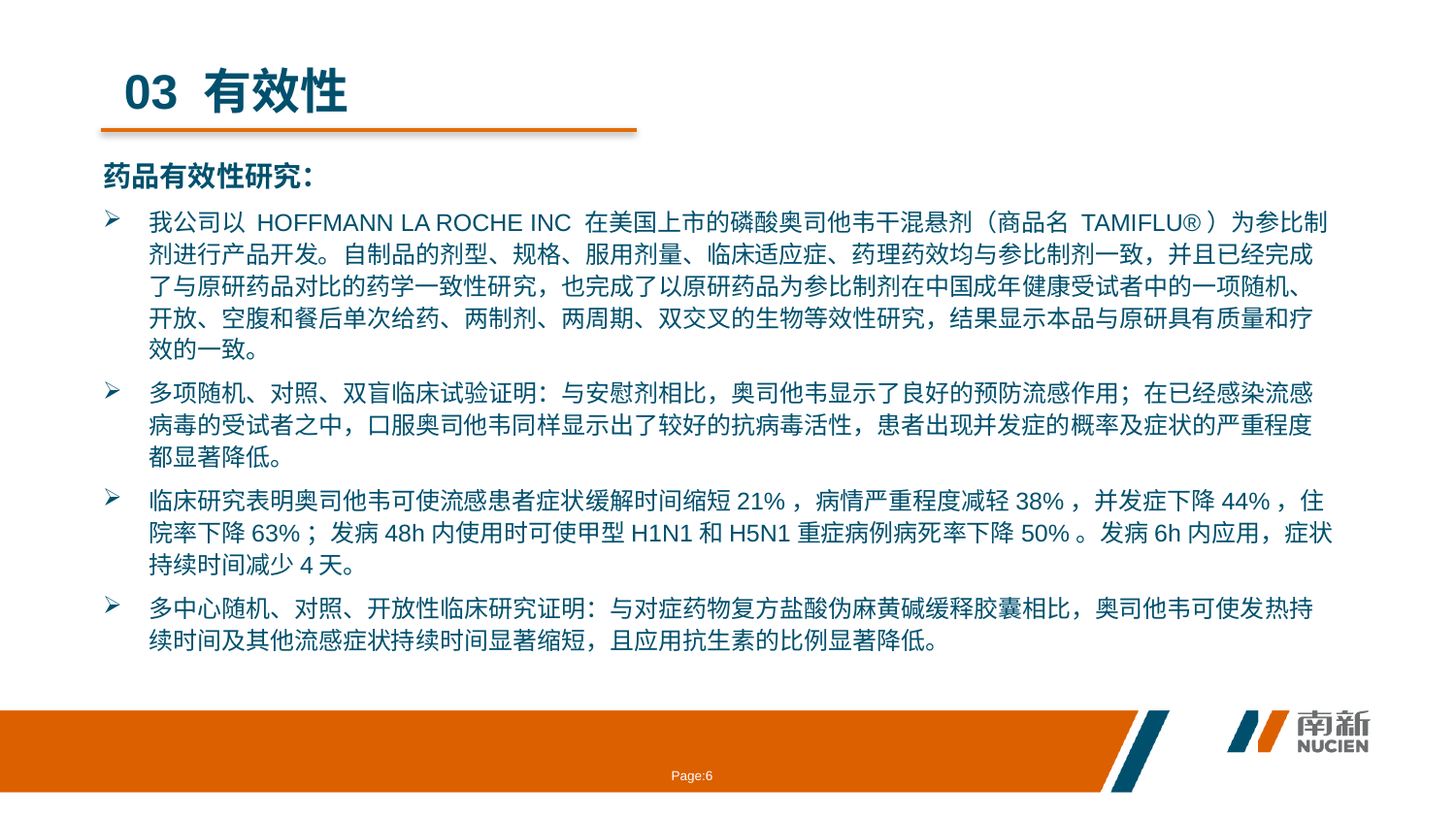

03 有效性
药品有效性研究：
我公司以 HOFFMANN LA ROCHE INC 在美国上市的磷酸奥司他韦干混悬剂（商品名 TAMIFLU®）为参比制剂进行产品开发。自制品的剂型、规格、服用剂量、临床适应症、药理药效均与参比制剂一致，并且已经完成了与原研药品对比的药学一致性研究，也完成了以原研药品为参比制剂在中国成年健康受试者中的一项随机、开放、空腹和餐后单次给药、两制剂、两周期、双交叉的生物等效性研究，结果显示本品与原研具有质量和疗效的一致。
多项随机、对照、双盲临床试验证明：与安慰剂相比，奥司他韦显示了良好的预防流感作用；在已经感染流感病毒的受试者之中，口服奥司他韦同样显示出了较好的抗病毒活性，患者出现并发症的概率及症状的严重程度都显著降低。
临床研究表明奥司他韦可使流感患者症状缓解时间缩短21%，病情严重程度减轻38%，并发症下降44%，住院率下降63%；发病48h内使用时可使甲型H1N1和H5N1重症病例病死率下降50%。发病6h内应用，症状持续时间减少4天。
多中心随机、对照、开放性临床研究证明：与对症药物复方盐酸伪麻黄碱缓释胶囊相比，奥司他韦可使发热持续时间及其他流感症状持续时间显著缩短，且应用抗生素的比例显著降低。

Page:6